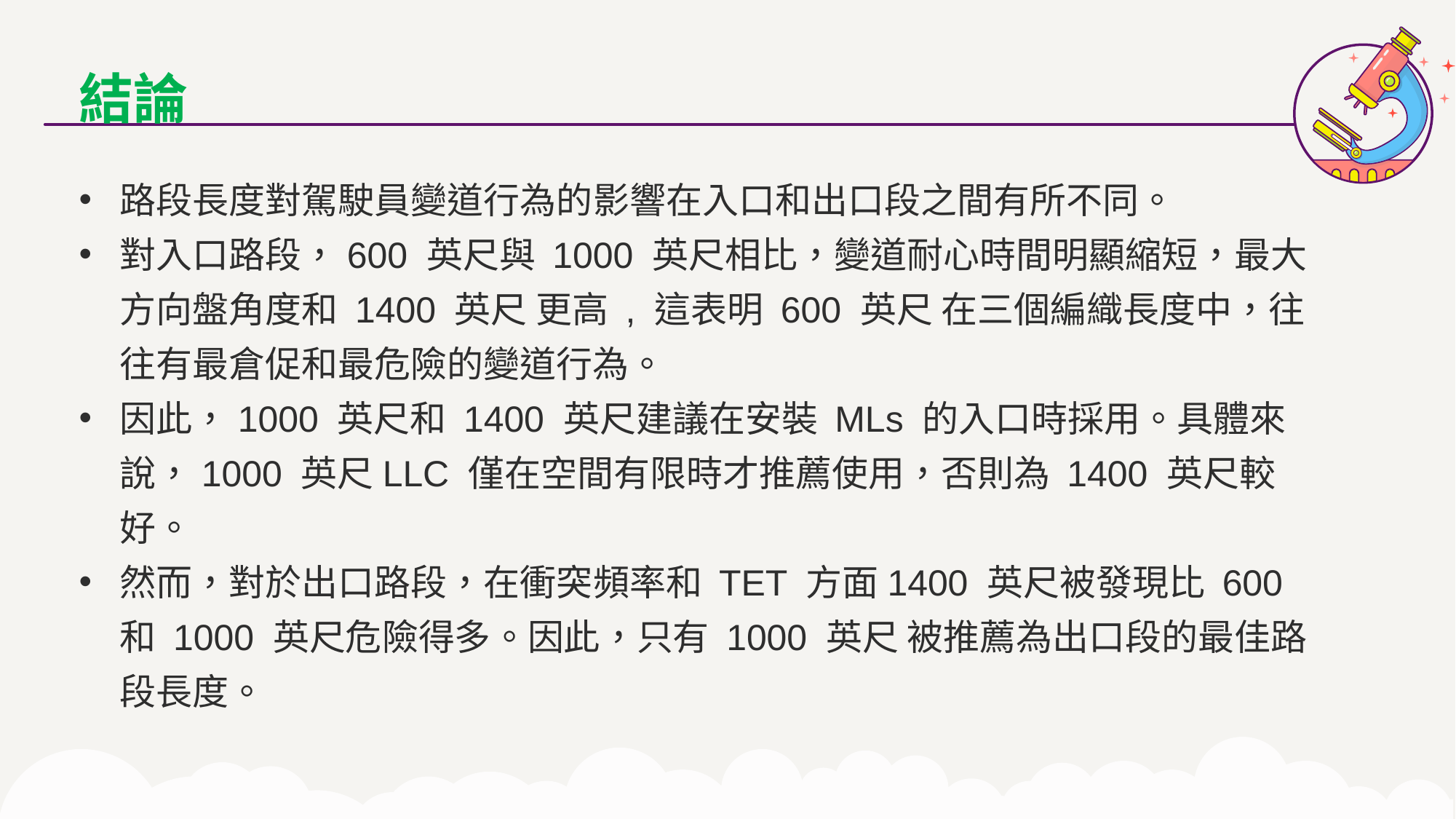

結論

路段長度對駕駛員變道行為的影響在入口和出口段之間有所不同。
對入口路段，600 英尺與 1000 英尺相比，變道耐心時間明顯縮短，最大方向盤角度和 1400 英尺 更高 , 這表明 600 英尺 在三個編織長度中，往往有最倉促和最危險的變道行為。
因此，1000 英尺和 1400 英尺建議在安裝 MLs 的入口時採用。具體來說，1000 英尺LLC 僅在空間有限時才推薦使用，否則為 1400 英尺較好。
然而，對於出口路段，在衝突頻率和 TET 方面1400 英尺被發現比 600 和 1000 英尺危險得多。因此，只有 1000 英尺 被推薦為出口段的最佳路段長度。